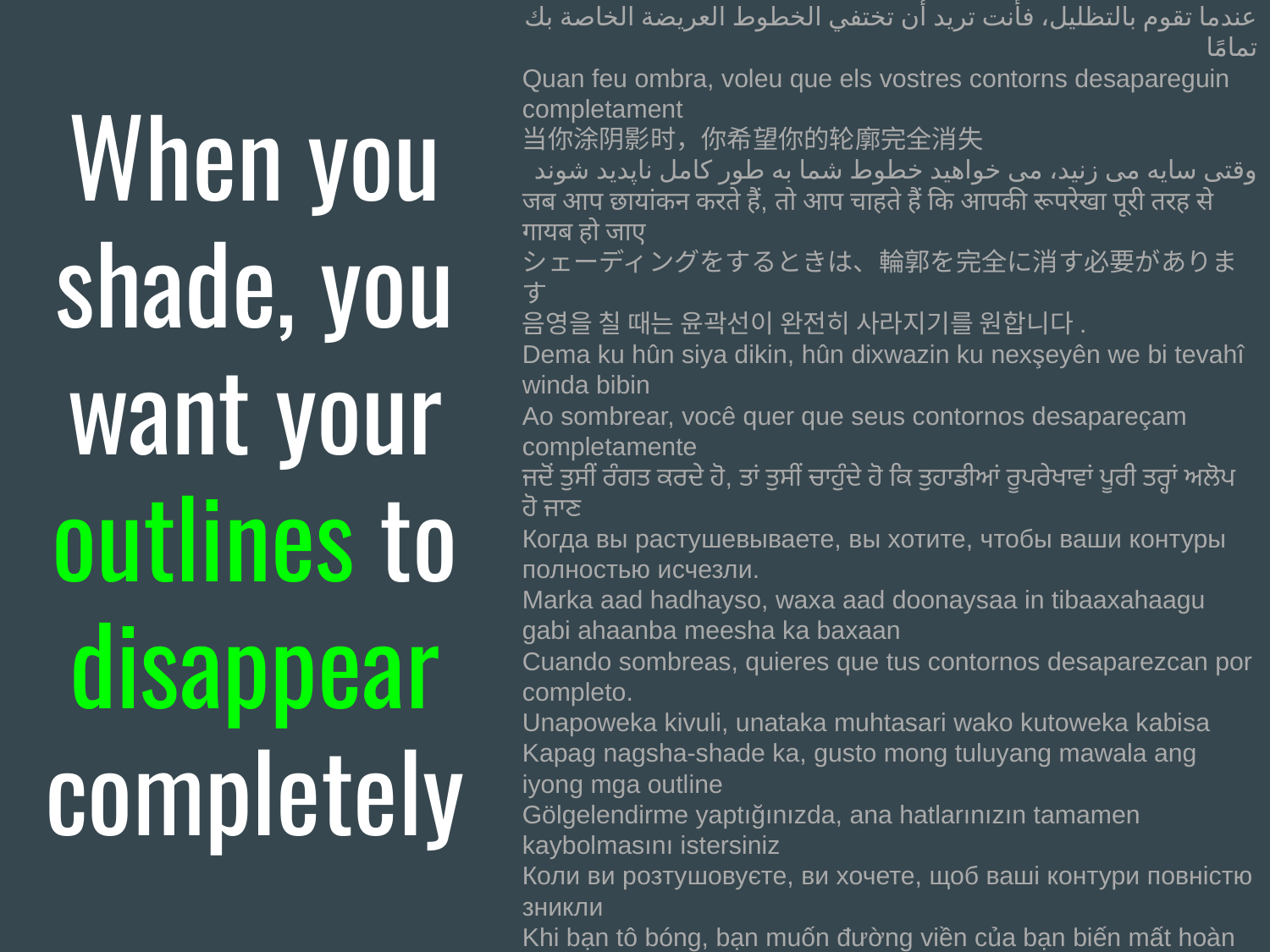

When you shade, you want your outlines to disappear completely
ጥላ ስትጠልቅ፣ ዝርዝርህ ሙሉ በሙሉ እንዲጠፋ ትፈልጋለህ
عندما تقوم بالتظليل، فأنت تريد أن تختفي الخطوط العريضة الخاصة بك تمامًا
Quan feu ombra, voleu que els vostres contorns desapareguin completament
当你涂阴影时，你希望你的轮廓完全消失
وقتی سایه می زنید، می خواهید خطوط شما به طور کامل ناپدید شوند
जब आप छायांकन करते हैं, तो आप चाहते हैं कि आपकी रूपरेखा पूरी तरह से गायब हो जाए
シェーディングをするときは、輪郭を完全に消す必要があります
음영을 칠 때는 윤곽선이 완전히 사라지기를 원합니다.
Dema ku hûn siya dikin, hûn dixwazin ku nexşeyên we bi tevahî winda bibin
Ao sombrear, você quer que seus contornos desapareçam completamente
ਜਦੋਂ ਤੁਸੀਂ ਰੰਗਤ ਕਰਦੇ ਹੋ, ਤਾਂ ਤੁਸੀਂ ਚਾਹੁੰਦੇ ਹੋ ਕਿ ਤੁਹਾਡੀਆਂ ਰੂਪਰੇਖਾਵਾਂ ਪੂਰੀ ਤਰ੍ਹਾਂ ਅਲੋਪ ਹੋ ਜਾਣ
Когда вы растушевываете, вы хотите, чтобы ваши контуры полностью исчезли.
Marka aad hadhayso, waxa aad doonaysaa in tibaaxahaagu gabi ahaanba meesha ka baxaan
Cuando sombreas, quieres que tus contornos desaparezcan por completo.
Unapoweka kivuli, unataka muhtasari wako kutoweka kabisa
Kapag nagsha-shade ka, gusto mong tuluyang mawala ang iyong mga outline
Gölgelendirme yaptığınızda, ana hatlarınızın tamamen kaybolmasını istersiniz
Коли ви розтушовуєте, ви хочете, щоб ваші контури повністю зникли
Khi bạn tô bóng, bạn muốn đường viền của bạn biến mất hoàn toàn